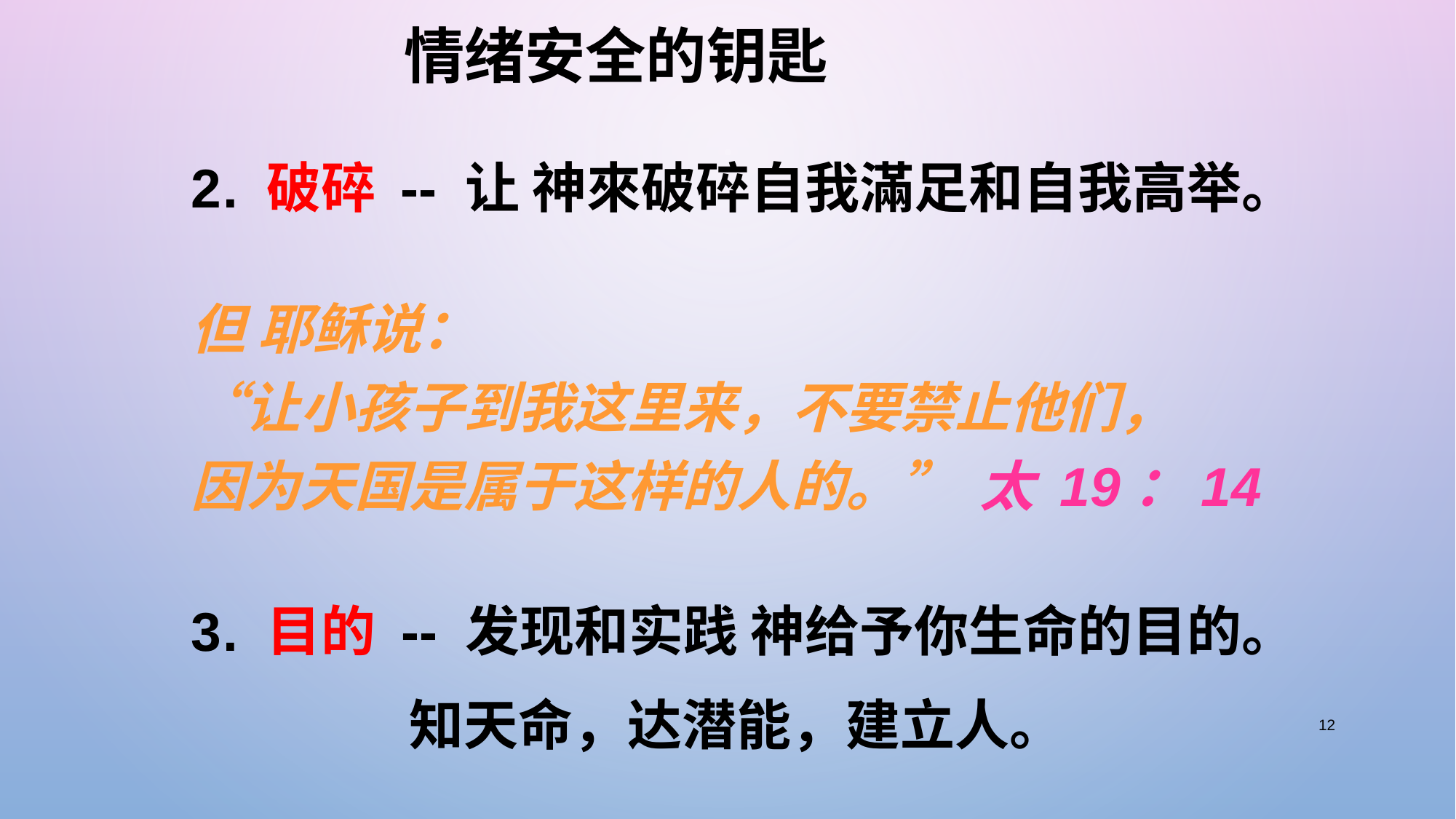

# 情绪安全的钥匙
 破碎 -- 让 神來破碎自我滿足和自我高举。

但 耶稣说：
“让小孩子到我这里来，不要禁止他们，
因为天国是属于这样的人的。”  太 19：14

 目的 -- 发现和实践 神给予你生命的目的。
   		知天命，达潜能，建立人。
12